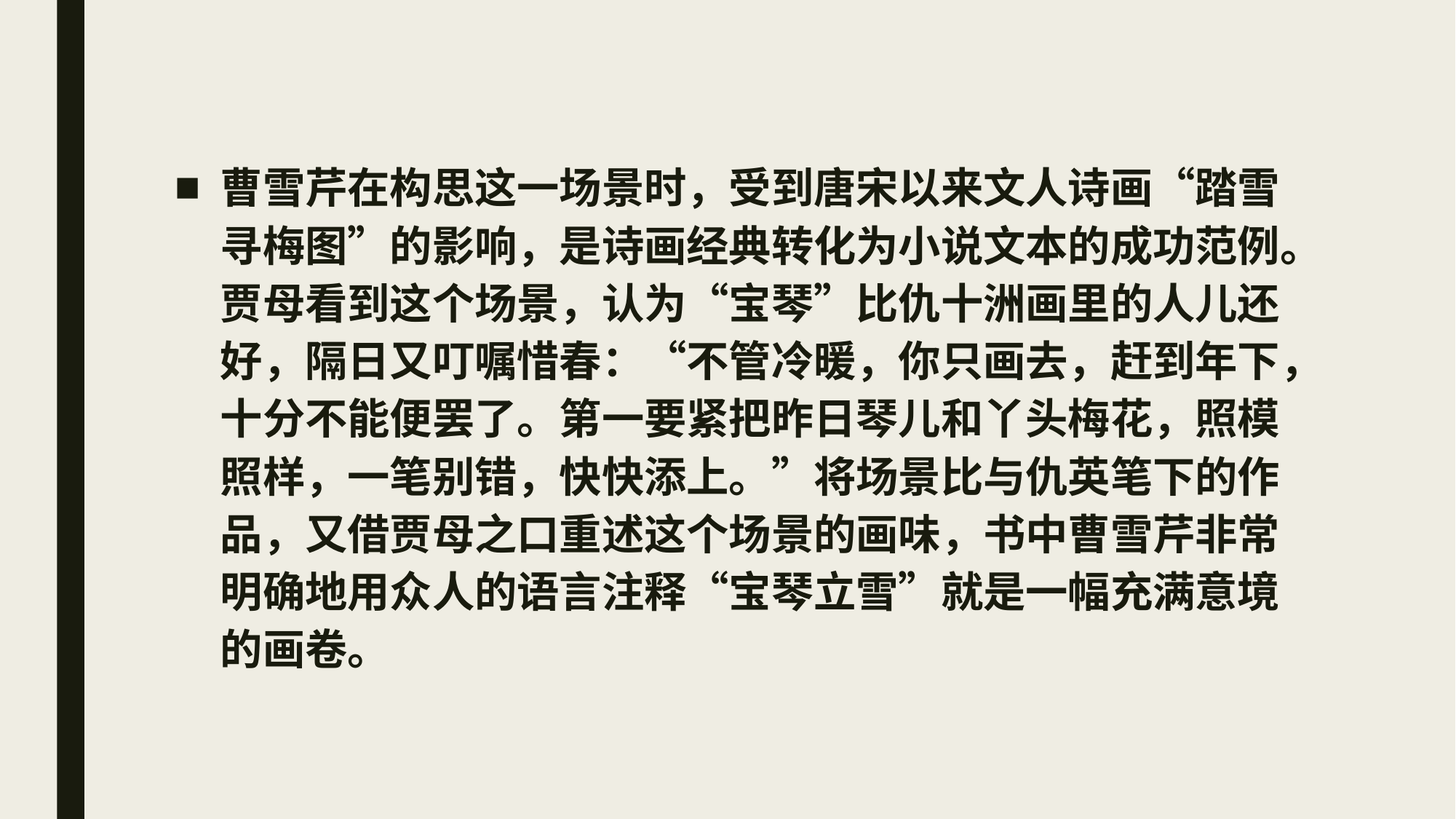

#
曹雪芹在构思这一场景时，受到唐宋以来文人诗画“踏雪寻梅图”的影响，是诗画经典转化为小说文本的成功范例。贾母看到这个场景，认为“宝琴”比仇十洲画里的人儿还好，隔日又叮嘱惜春：“不管冷暖，你只画去，赶到年下，十分不能便罢了。第一要紧把昨日琴儿和丫头梅花，照模照样，一笔别错，快快添上。”将场景比与仇英笔下的作品，又借贾母之口重述这个场景的画味，书中曹雪芹非常明确地用众人的语言注释“宝琴立雪”就是一幅充满意境的画卷。